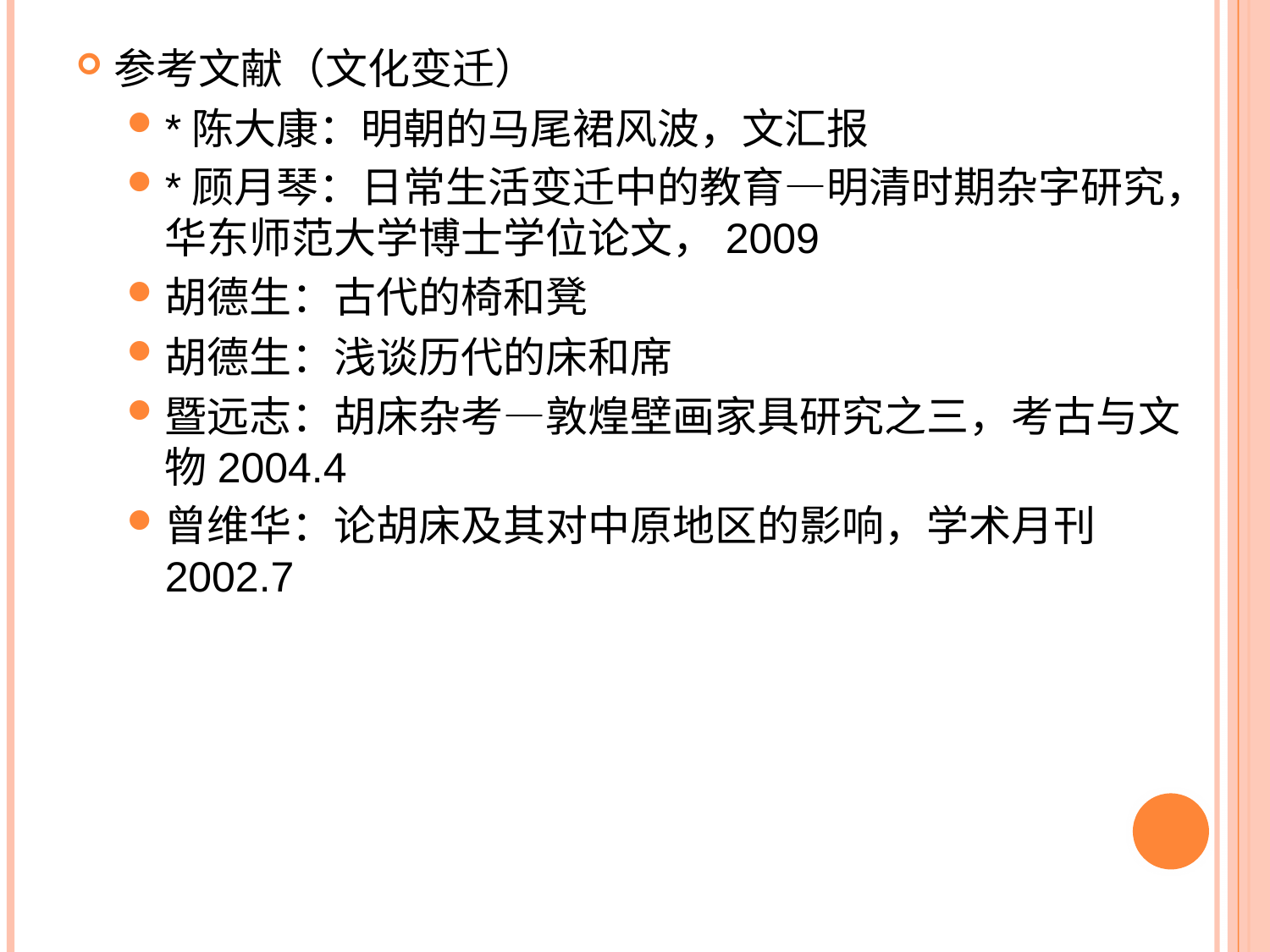

参考文献（文化变迁）
*陈大康：明朝的马尾裙风波，文汇报
*顾月琴：日常生活变迁中的教育—明清时期杂字研究，华东师范大学博士学位论文，2009
胡德生：古代的椅和凳
胡德生：浅谈历代的床和席
暨远志：胡床杂考—敦煌壁画家具研究之三，考古与文物2004.4
曾维华：论胡床及其对中原地区的影响，学术月刊2002.7